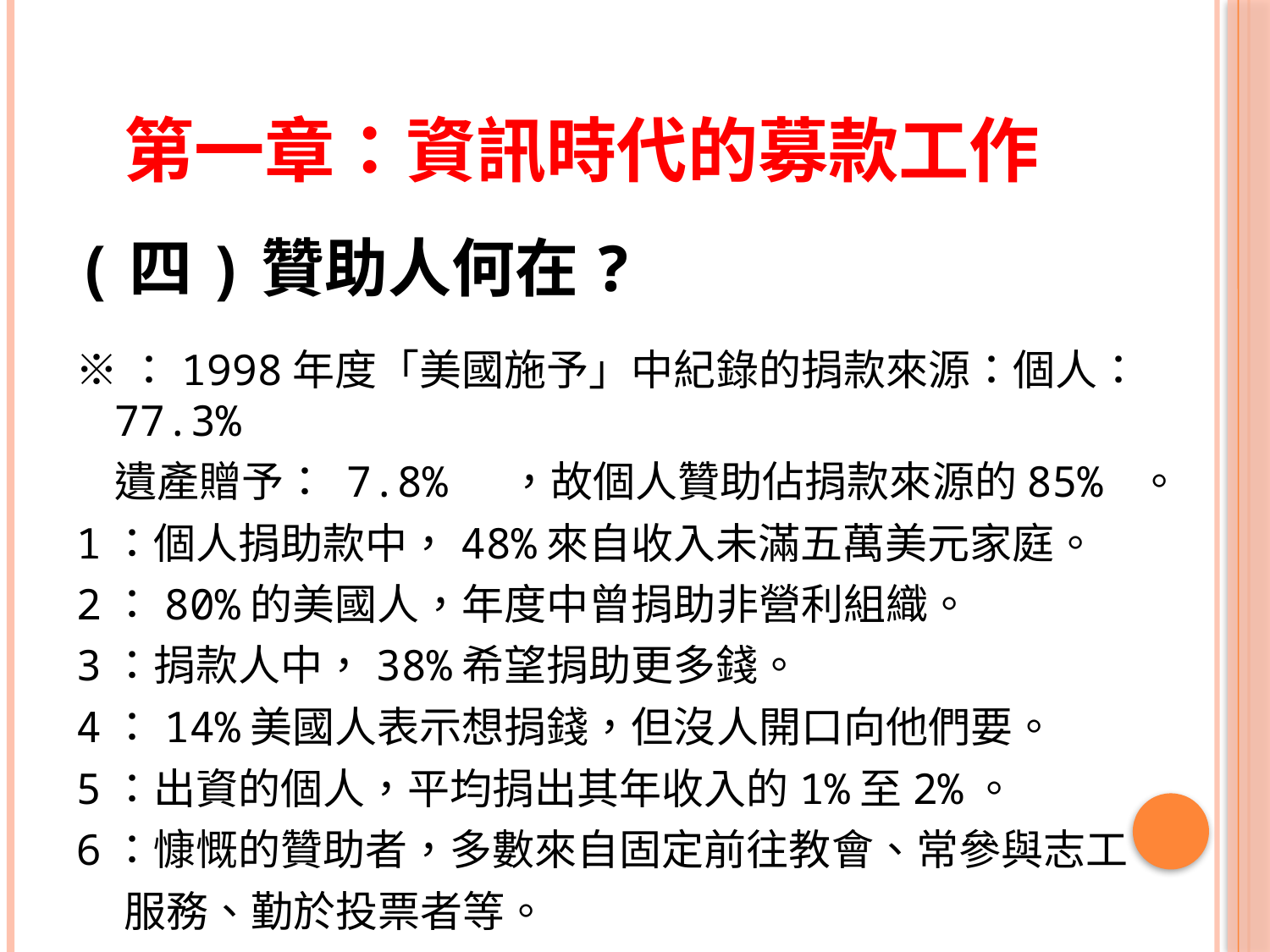

# 第一章：資訊時代的募款工作
(四)贊助人何在?

※：1998年度「美國施予」中紀錄的捐款來源：個人：77.3%
   遺產贈予： 7.8%  ，故個人贊助佔捐款來源的85% 。
1：個人捐助款中，48%來自收入未滿五萬美元家庭。
2：80%的美國人，年度中曾捐助非營利組織。
3：捐款人中，38%希望捐助更多錢。
4：14%美國人表示想捐錢，但沒人開口向他們要。
5：出資的個人，平均捐出其年收入的1%至2%。
6：慷慨的贊助者，多數來自固定前往教會、常參與志工
    服務、勤於投票者等。